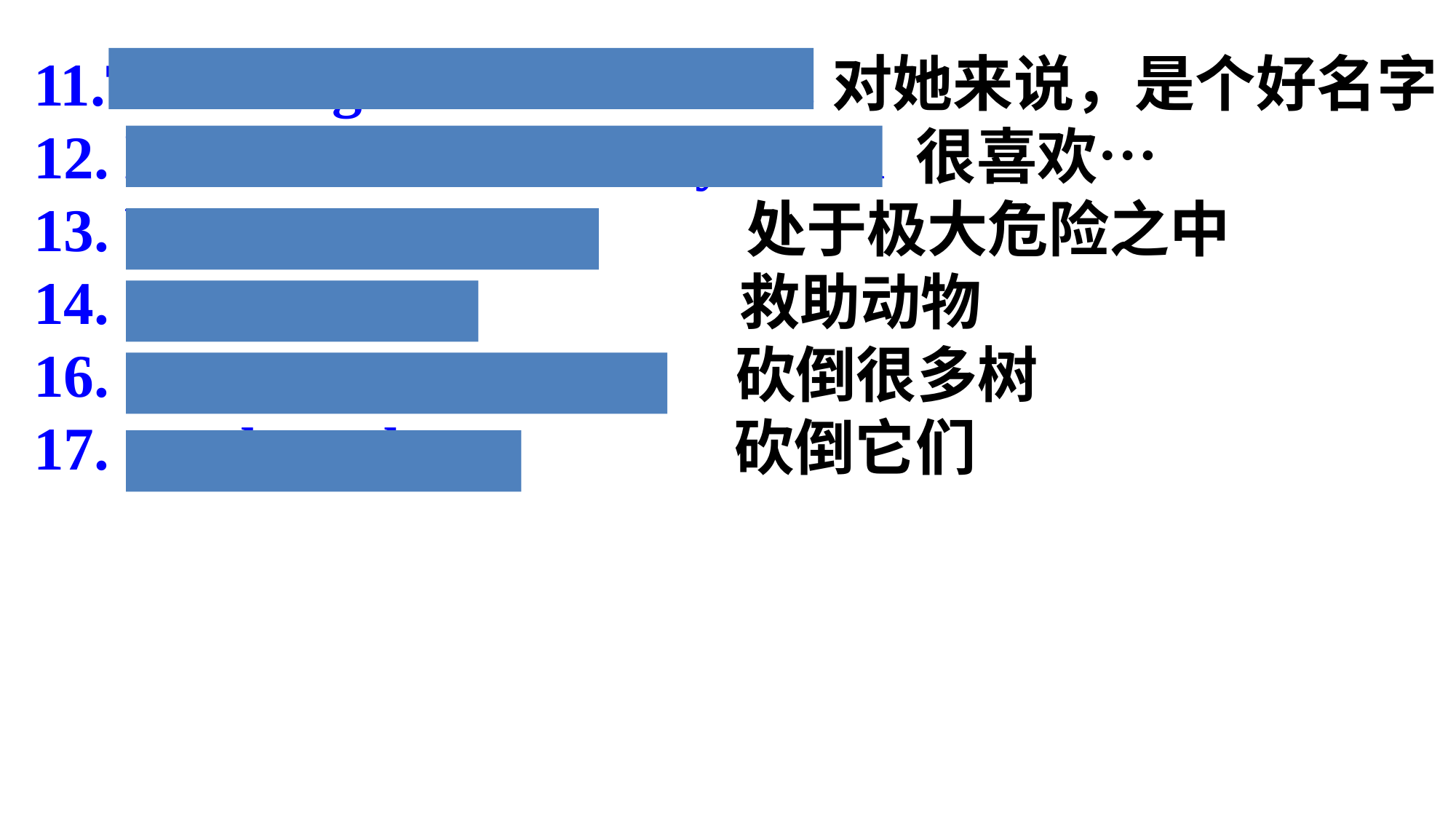

11.That’s a good name for her.对她来说，是个好名字
12. like…a lot = like…very much 很喜欢…
13. be in great danger         处于极大危险之中
14. save animals                  救助动物
16. cut down many trees    砍倒很多树
17. cut them down              砍倒它们